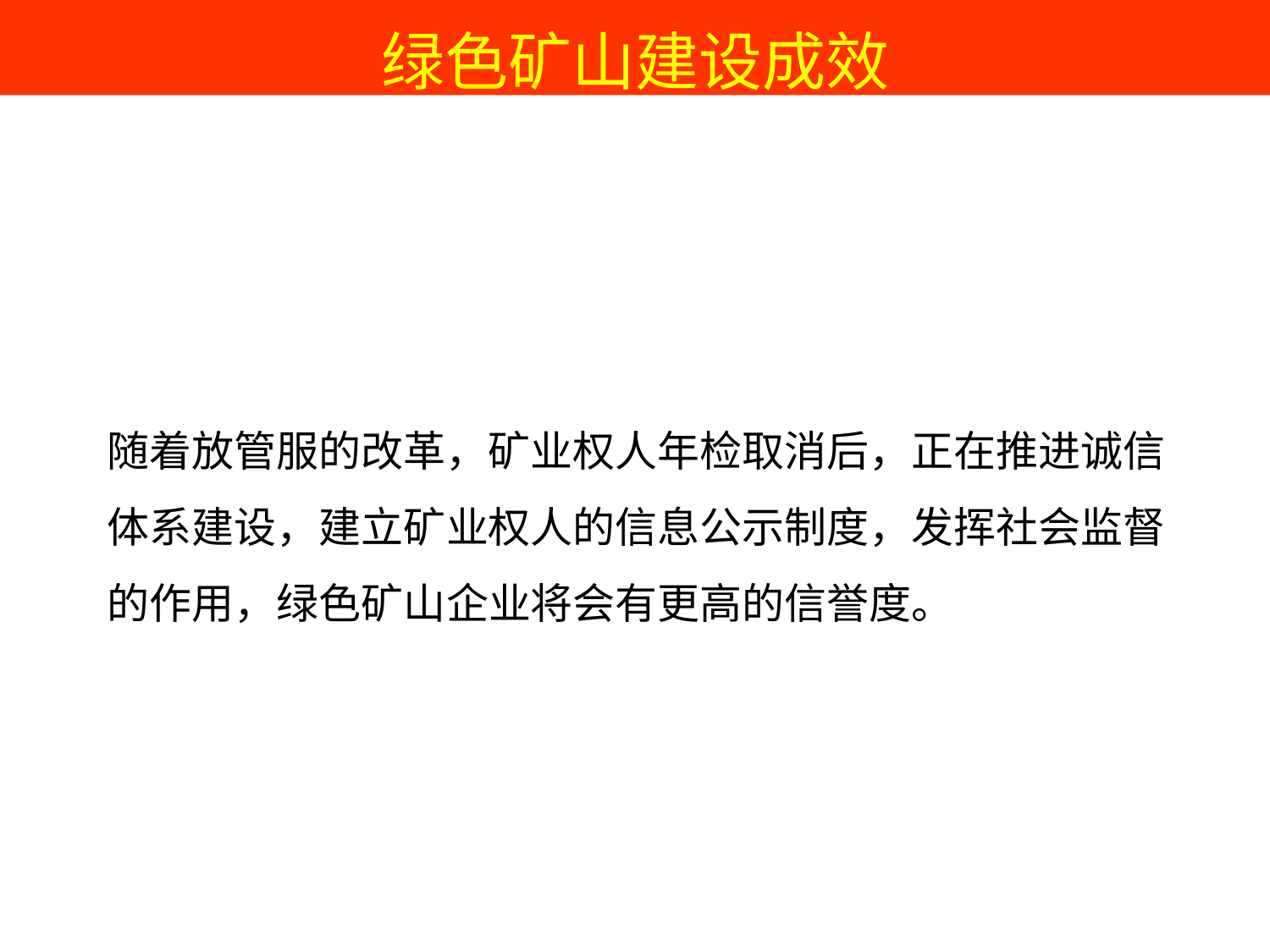

绿色矿山建设成效
随着放管服的改革，矿业权人年检取消后，正在推进诚信体系建设，建立矿业权人的信息公示制度，发挥社会监督的作用，绿色矿山企业将会有更高的信誉度。